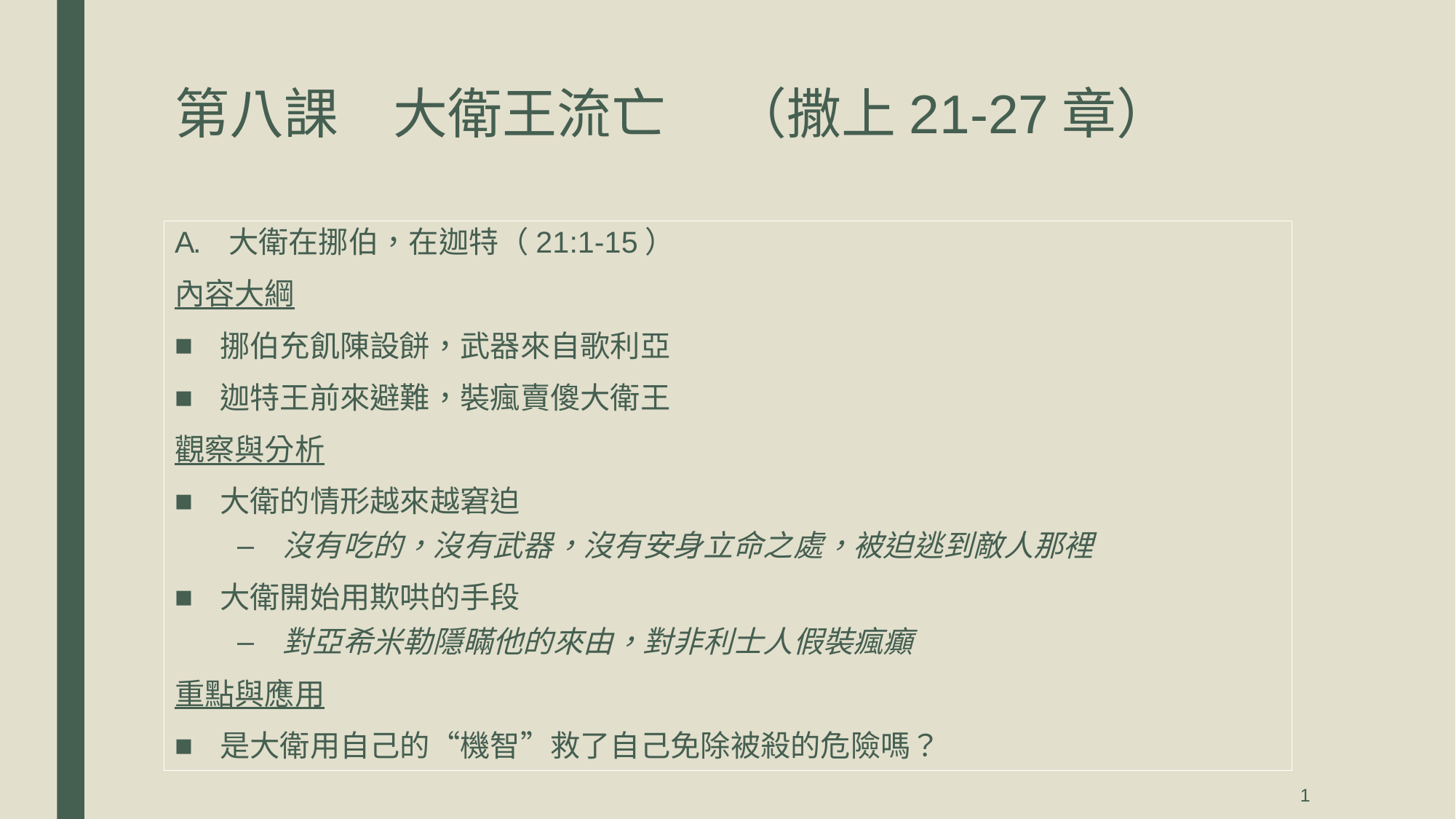

# 第八課	大衛王流亡	 （撒上21-27章）
大衛在挪伯，在迦特（21:1-15）
內容大綱
挪伯充飢陳設餅，武器來自歌利亞
迦特王前來避難，裝瘋賣傻大衛王
觀察與分析
大衛的情形越來越窘迫
沒有吃的，沒有武器，沒有安身立命之處，被迫逃到敵人那裡
大衛開始用欺哄的手段
對亞希米勒隱瞞他的來由，對非利士人假裝瘋癲
重點與應用
是大衛用自己的“機智”救了自己免除被殺的危險嗎？

1